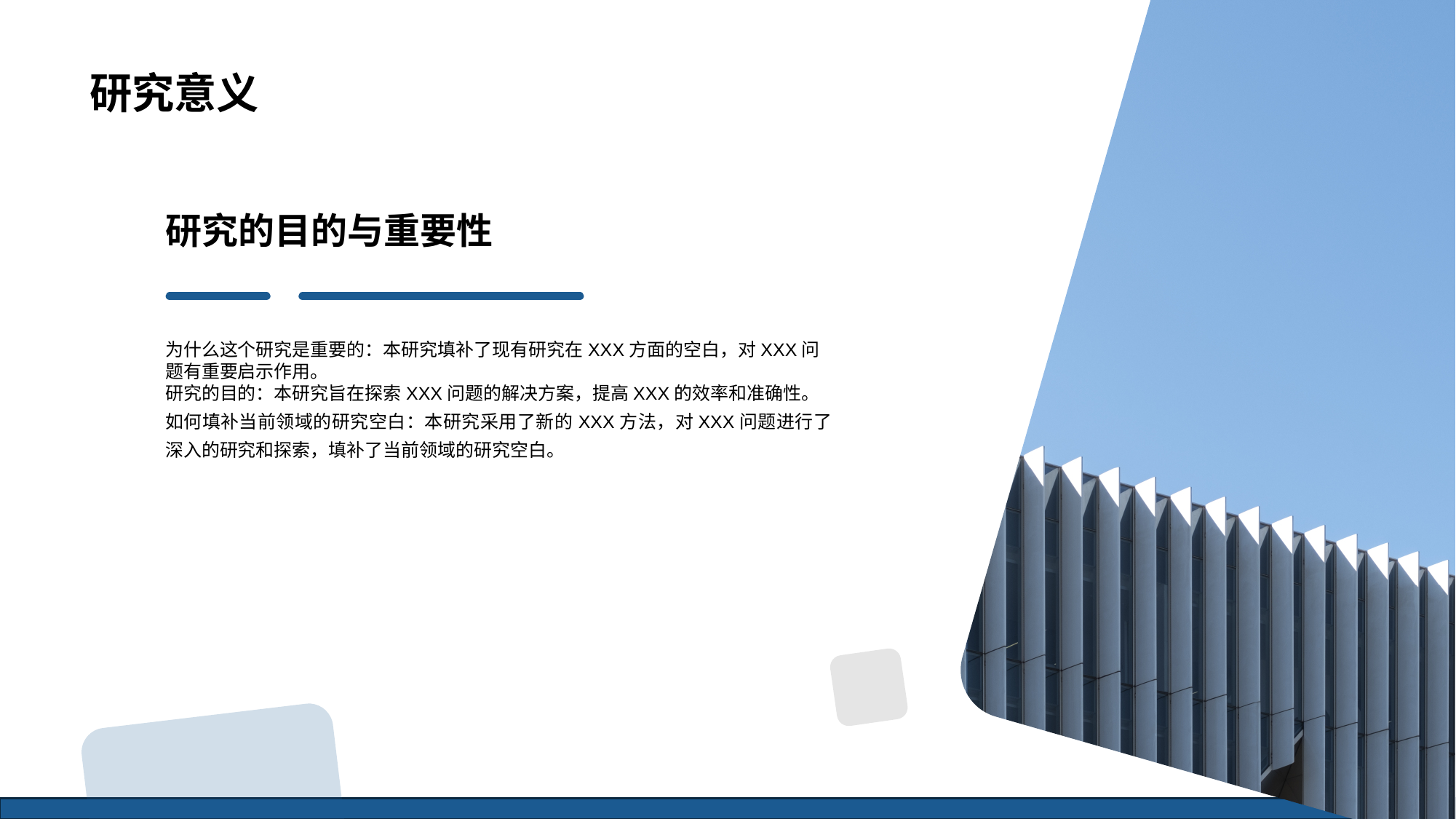

研究的目的与重要性
为什么这个研究是重要的：本研究填补了现有研究在XXX方面的空白，对XXX问题有重要启示作用。
研究的目的：本研究旨在探索XXX问题的解决方案，提高XXX的效率和准确性。
如何填补当前领域的研究空白：本研究采用了新的XXX方法，对XXX问题进行了深入的研究和探索，填补了当前领域的研究空白。

# 研究意义